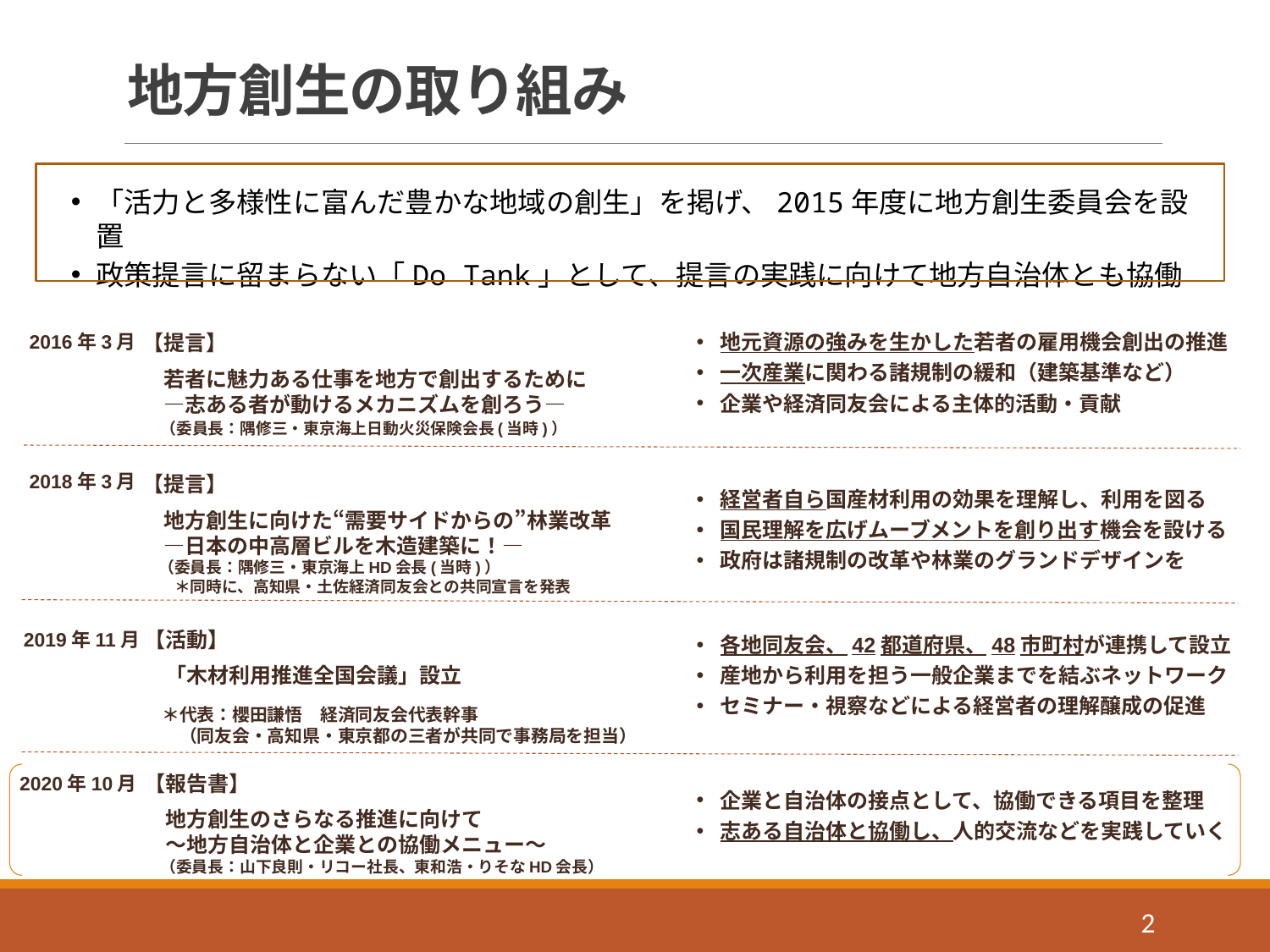

# 地方創生の取り組み

「活力と多様性に富んだ豊かな地域の創生」を掲げ、2015年度に地方創生委員会を設置
政策提言に留まらない「Do Tank」として、提言の実践に向けて地方自治体とも協働
地元資源の強みを生かした若者の雇用機会創出の推進
一次産業に関わる諸規制の緩和（建築基準など）
企業や経済同友会による主体的活動・貢献
2016年3月
【提言】
　若者に魅力ある仕事を地方で創出するために
　―志ある者が動けるメカニズムを創ろう―
　（委員長：隅修三・東京海上日動火災保険会長(当時)）
2018年3月
【提言】
　地方創生に向けた“需要サイドからの”林業改革
　―日本の中高層ビルを木造建築に！―
　（委員長：隅修三・東京海上HD会長(当時)）
　　＊同時に、高知県・土佐経済同友会との共同宣言を発表
経営者自ら国産材利用の効果を理解し、利用を図る
国民理解を広げムーブメントを創り出す機会を設ける
政府は諸規制の改革や林業のグランドデザインを
【活動】
　「木材利用推進全国会議」設立
　＊代表：櫻田謙悟　経済同友会代表幹事
　　（同友会・高知県・東京都の三者が共同で事務局を担当）
2019年11月
各地同友会、42都道府県、48市町村が連携して設立
産地から利用を担う一般企業までを結ぶネットワーク
セミナー・視察などによる経営者の理解醸成の促進

企業と自治体の接点として、協働できる項目を整理
志ある自治体と協働し、人的交流などを実践していく
【報告書】
　地方創生のさらなる推進に向けて
　～地方自治体と企業との協働メニュー～
　（委員長：山下良則・リコー社長、東和浩・りそなHD会長）
2020年10月
2